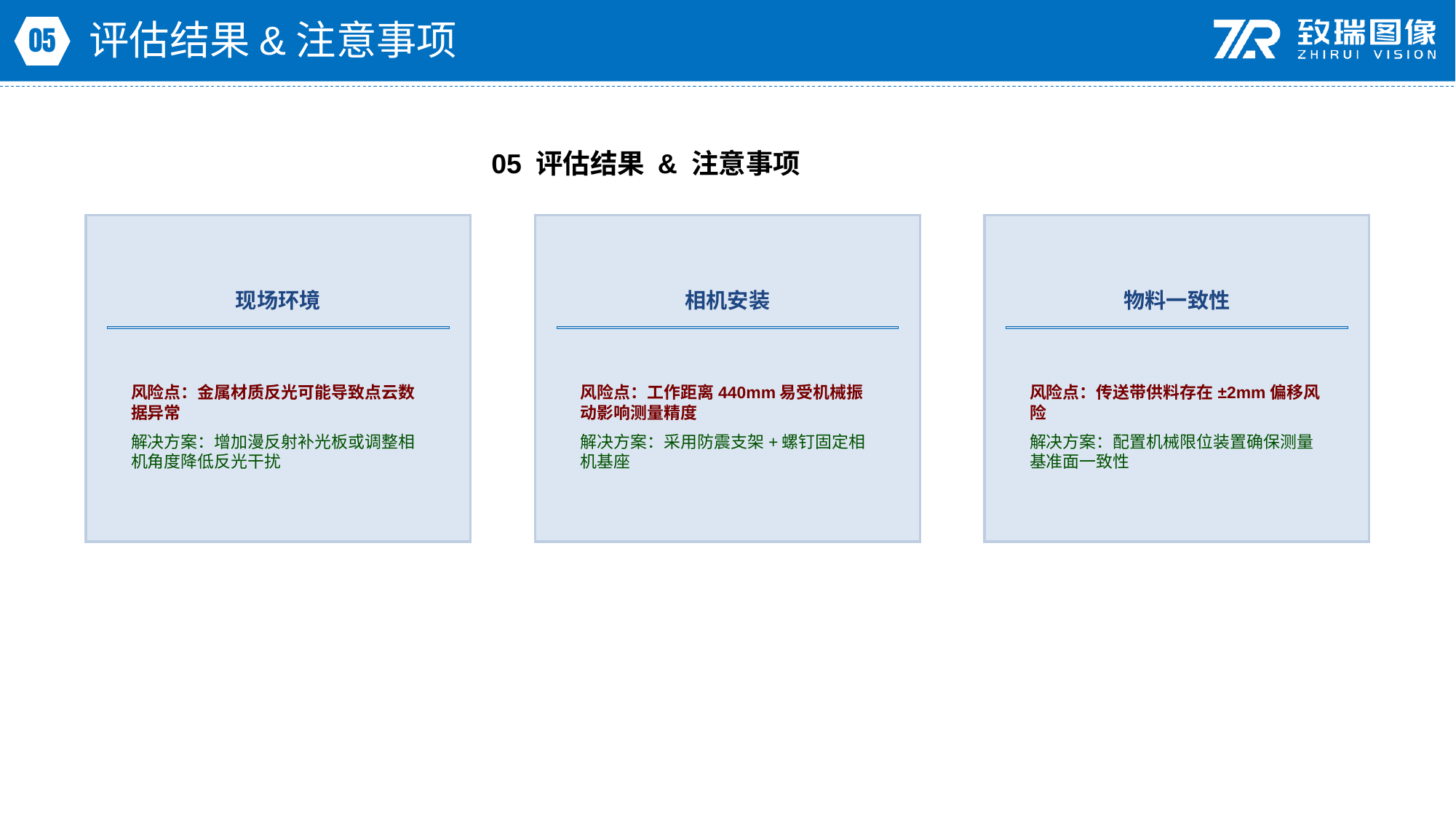

评估结果&注意事项
05

05 评估结果 & 注意事项

现场环境

相机安装

物料一致性

风险点：金属材质反光可能导致点云数据异常
解决方案：增加漫反射补光板或调整相机角度降低反光干扰

风险点：工作距离440mm易受机械振动影响测量精度
解决方案：采用防震支架+螺钉固定相机基座

风险点：传送带供料存在±2mm偏移风险
解决方案：配置机械限位装置确保测量基准面一致性